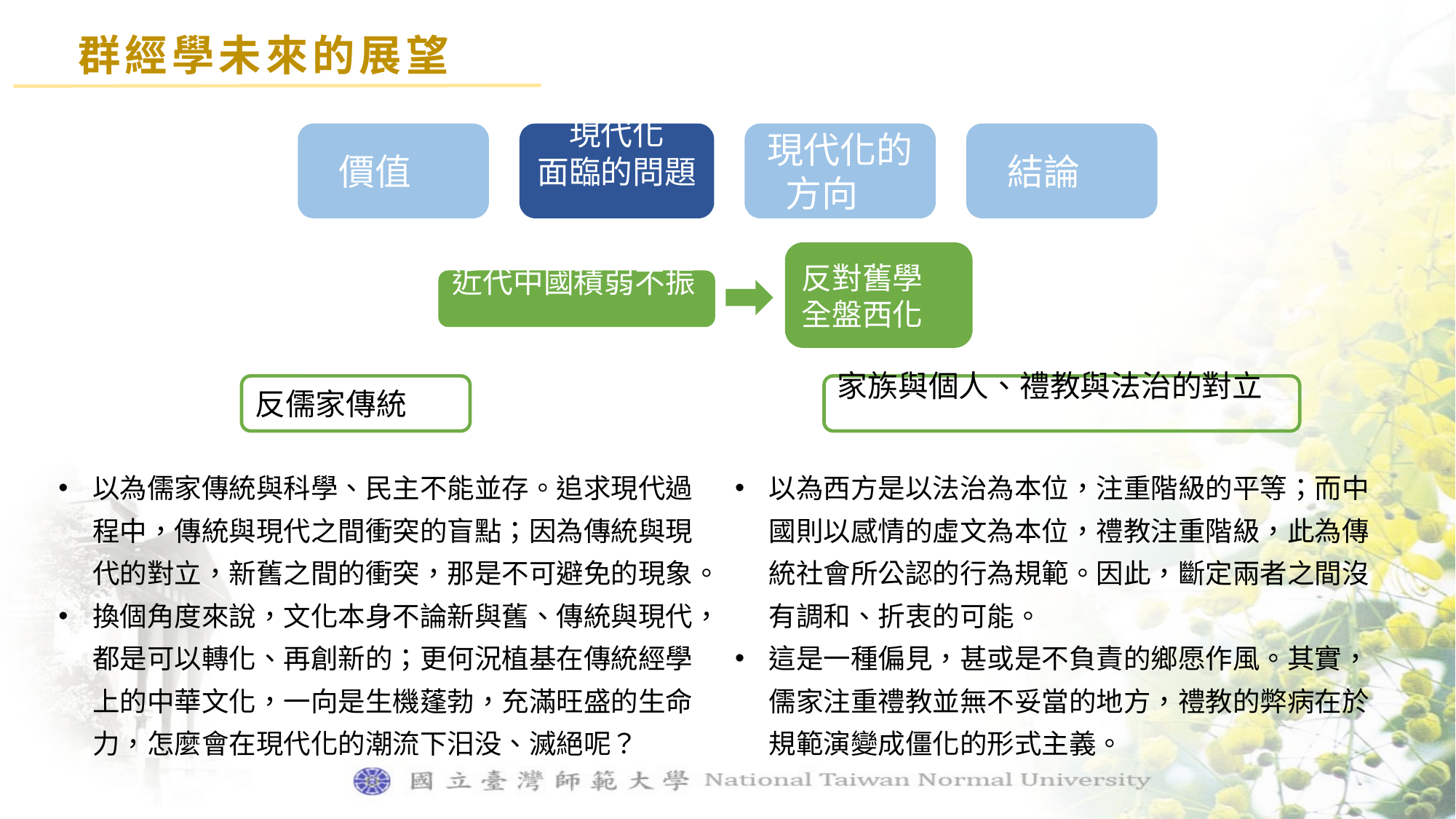

群經學未來的展望
價值
現代化
面臨的問題
現代化的方向
結論
反對舊學
全盤西化
近代中國積弱不振

反儒家傳統
家族與個人、禮教與法治的對立
以為儒家傳統與科學、民主不能並存。追求現代過程中，傳統與現代之間衝突的盲點；因為傳統與現代的對立，新舊之間的衝突，那是不可避免的現象。
換個角度來說，文化本身不論新與舊、傳統與現代，都是可以轉化、再創新的；更何況植基在傳統經學上的中華文化，一向是生機蓬勃，充滿旺盛的生命力，怎麼會在現代化的潮流下汨没、滅絕呢？
以為西方是以法治為本位，注重階級的平等；而中國則以感情的虛文為本位，禮教注重階級，此為傳統社會所公認的行為規範。因此，斷定兩者之間沒有調和、折衷的可能。
這是一種偏見，甚或是不負責的鄉愿作風。其實，儒家注重禮教並無不妥當的地方，禮教的弊病在於規範演變成僵化的形式主義。